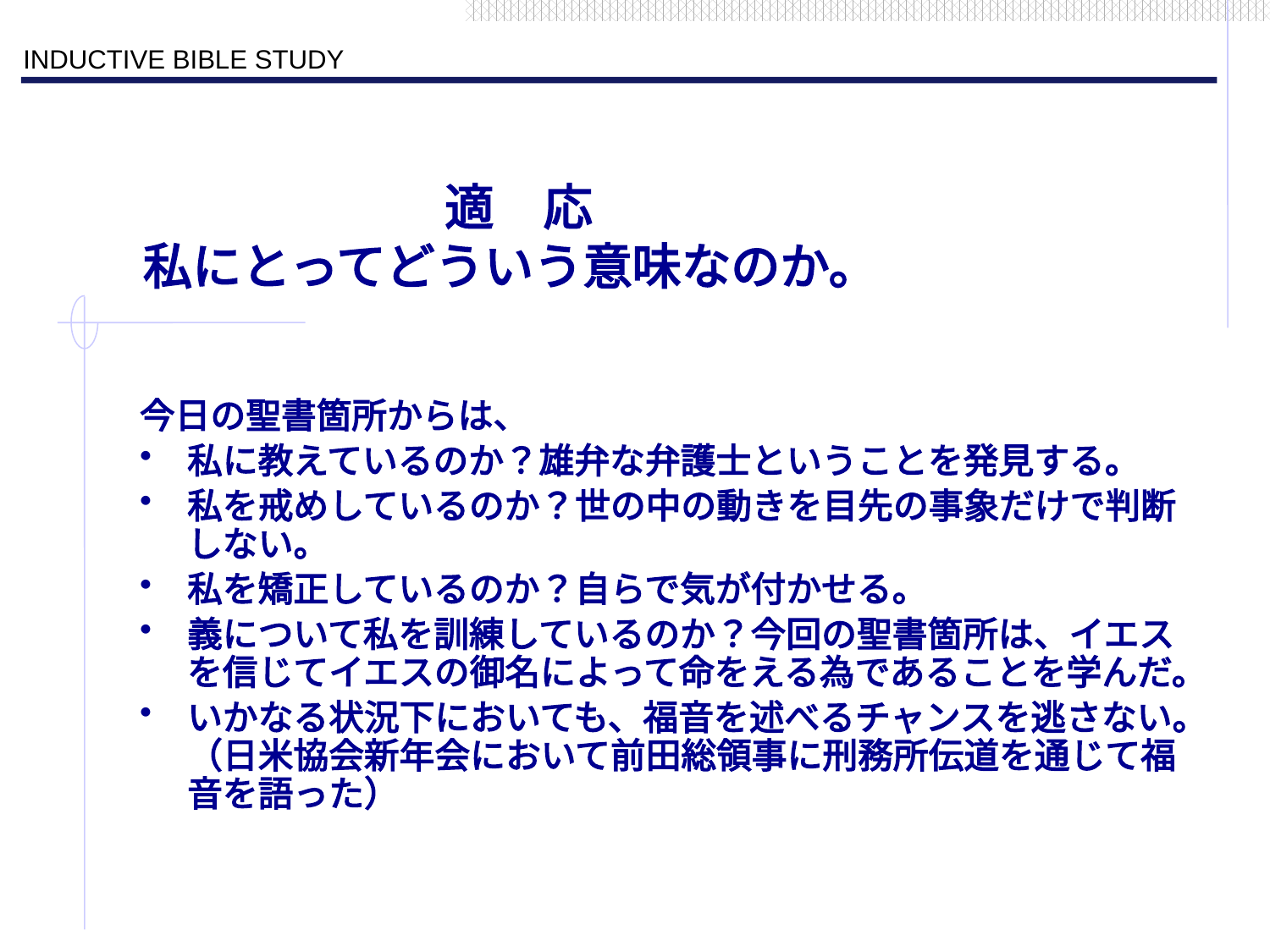

# 適　応 私にとってどういう意味なのか。
今日の聖書箇所からは、
私に教えているのか？雄弁な弁護士ということを発見する。
私を戒めしているのか？世の中の動きを目先の事象だけで判断しない。
私を矯正しているのか？自らで気が付かせる。
義について私を訓練しているのか？今回の聖書箇所は、イエスを信じてイエスの御名によって命をえる為であることを学んだ。
いかなる状況下においても、福音を述べるチャンスを逃さない。（日米協会新年会において前田総領事に刑務所伝道を通じて福音を語った）